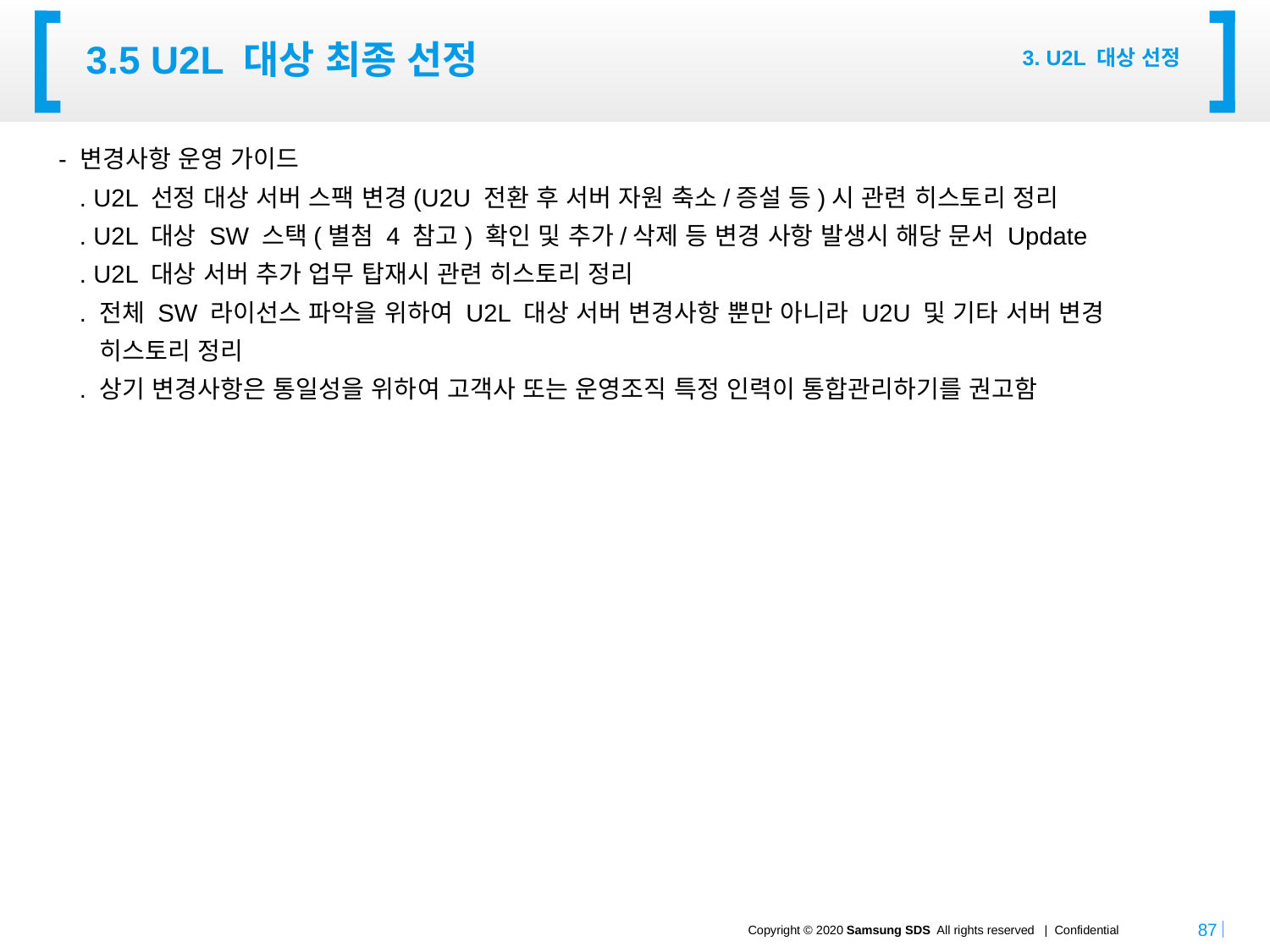

# 3.5 u2l 대상 최종 선정
3. U2L 대상 선정
- 변경사항 운영 가이드
   . U2L 선정 대상 서버 스팩 변경(U2U 전환 후 서버 자원 축소/증설 등)시 관련 히스토리 정리
   . U2L 대상 SW 스택(별첨 4 참고) 확인 및 추가/삭제 등 변경 사항 발생시 해당 문서 Update
   . U2L 대상 서버 추가 업무 탑재시 관련 히스토리 정리
   . 전체 SW 라이선스 파악을 위하여 U2L 대상 서버 변경사항 뿐만 아니라 U2U 및 기타 서버 변경
     히스토리 정리
   . 상기 변경사항은 통일성을 위하여 고객사 또는 운영조직 특정 인력이 통합관리하기를 권고함